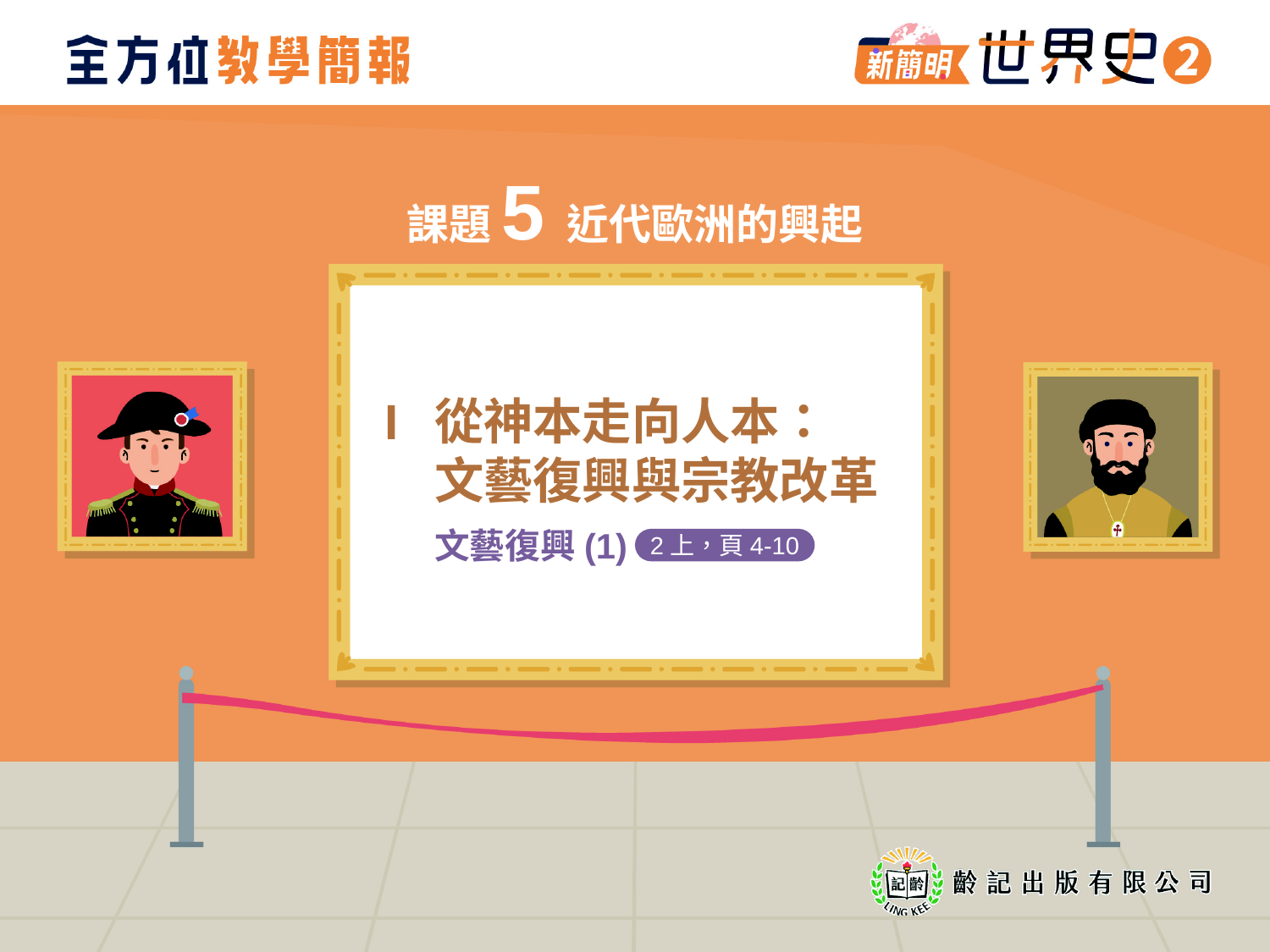

課題5 近代歐洲的興起
I	從神本走向人本：
文藝復興與宗教改革
	文藝復興(1)
2上，頁4-10